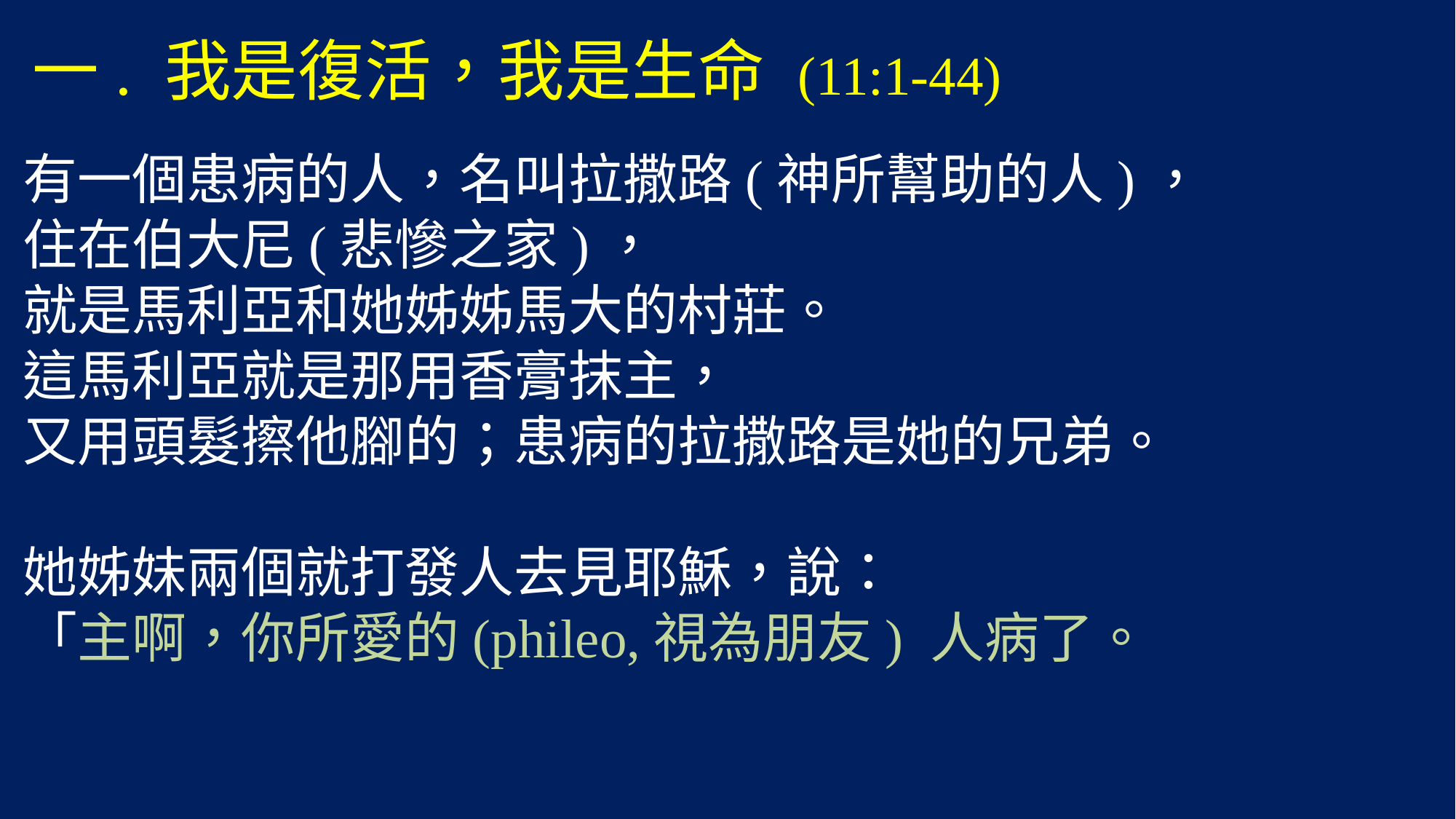

# 一. 我是復活，我是生命 (11:1-44)
有一個患病的人，名叫拉撒路(神所幫助的人)，
住在伯大尼(悲慘之家)，
就是馬利亞和她姊姊馬大的村莊。
這馬利亞就是那用香膏抹主，
又用頭髮擦他腳的；患病的拉撒路是她的兄弟。

她姊妹兩個就打發人去見耶穌，說：
「主啊，你所愛的(phileo,視為朋友) 人病了。